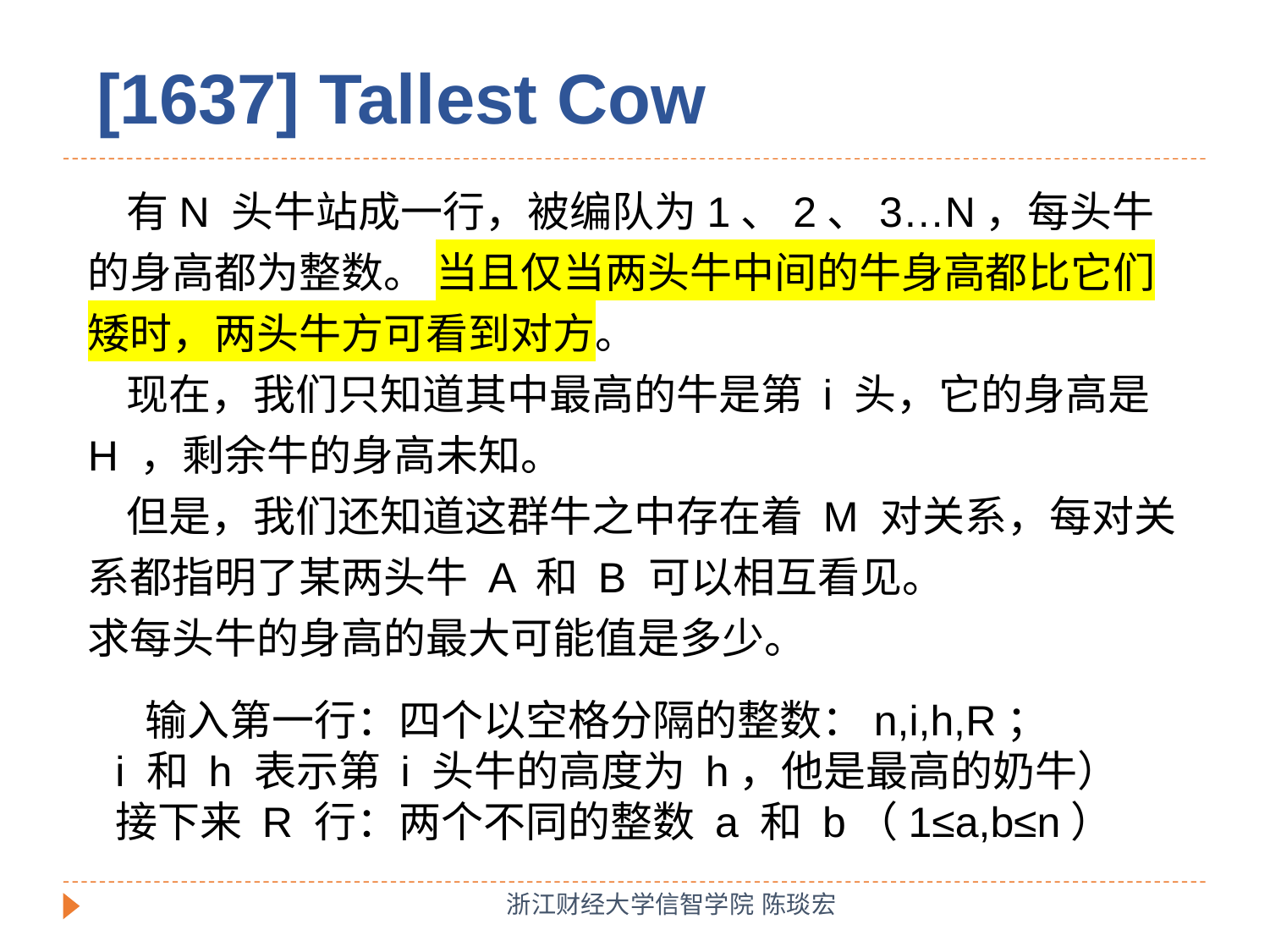

[1637] Tallest Cow
   有N 头牛站成一行，被编队为1、2、3…N，每头牛的身高都为整数。 当且仅当两头牛中间的牛身高都比它们矮时，两头牛方可看到对方。
   现在，我们只知道其中最高的牛是第 i 头，它的身高是 H ，剩余牛的身高未知。
   但是，我们还知道这群牛之中存在着 M 对关系，每对关系都指明了某两头牛 A 和 B 可以相互看见。
求每头牛的身高的最大可能值是多少。
  输入第一行：四个以空格分隔的整数：n,i,h,R；
i 和 h 表示第 i 头牛的高度为 h，他是最高的奶牛）
接下来 R 行：两个不同的整数 a 和 b（1≤a,b≤n）
浙江财经大学信智学院 陈琰宏
105